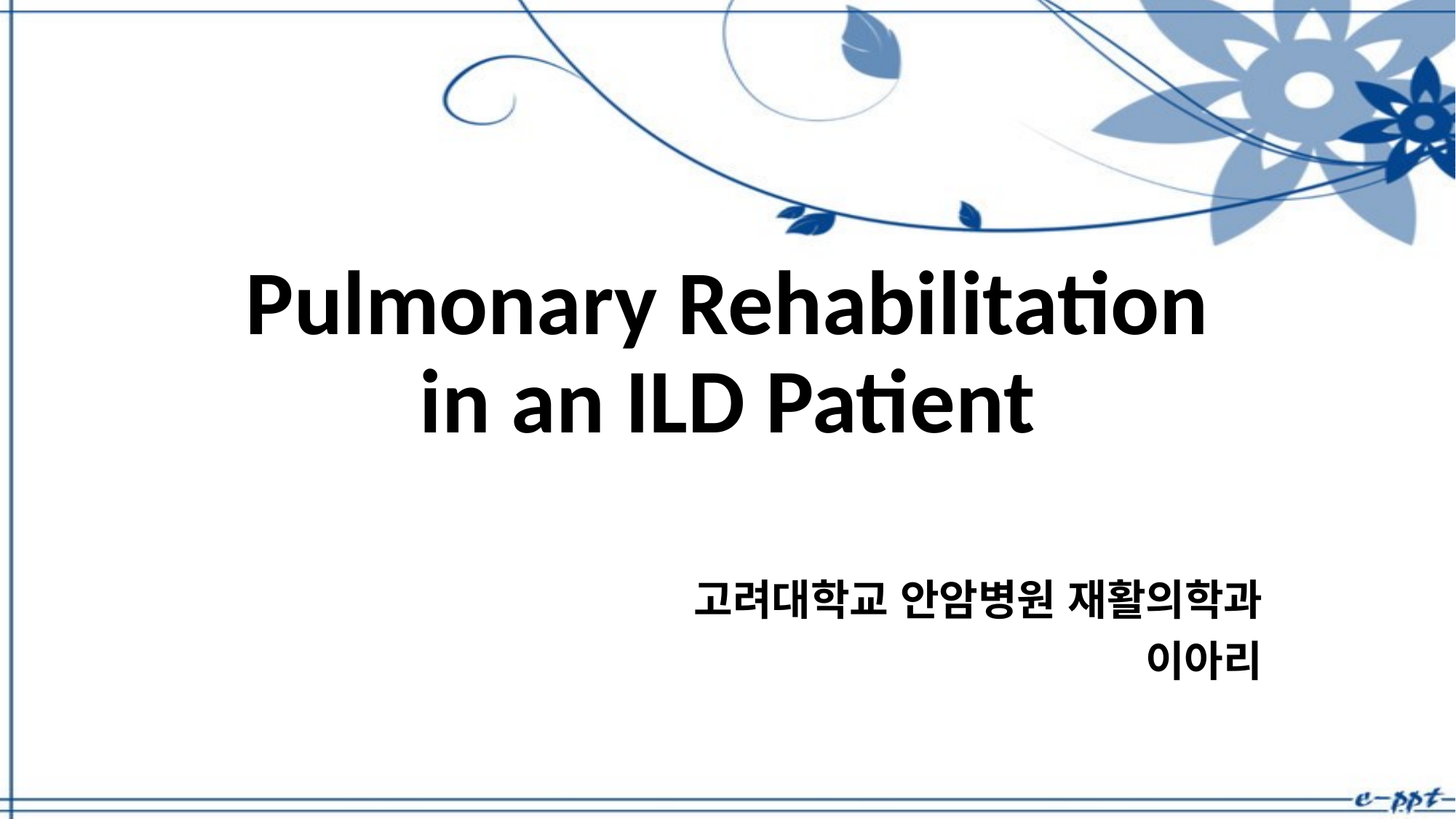

# Pulmonary Rehabilitation in an ILD Patient
고려대학교 안암병원 재활의학과
이아리